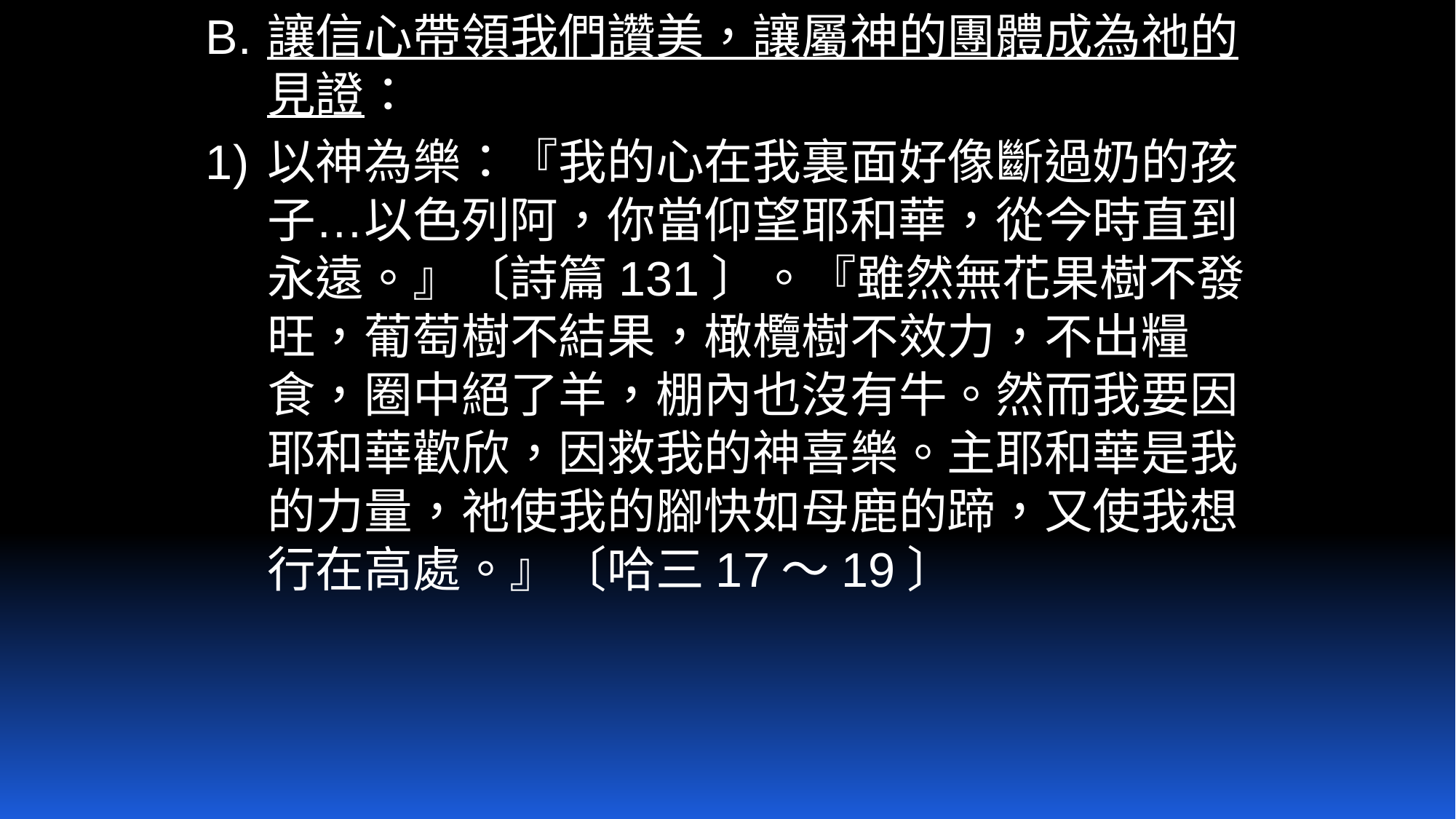

讓信心帶領我們讚美，讓屬神的團體成為祂的見證：
以神為樂：『我的心在我裏面好像斷過奶的孩子…以色列阿，你當仰望耶和華，從今時直到永遠。』〔詩篇131〕。『雖然無花果樹不發旺，葡萄樹不結果，橄欖樹不效力，不出糧食，圈中絕了羊，棚內也沒有牛。然而我要因耶和華歡欣，因救我的神喜樂。主耶和華是我的力量，祂使我的腳快如母鹿的蹄，又使我想行在高處。』〔哈三17～19〕